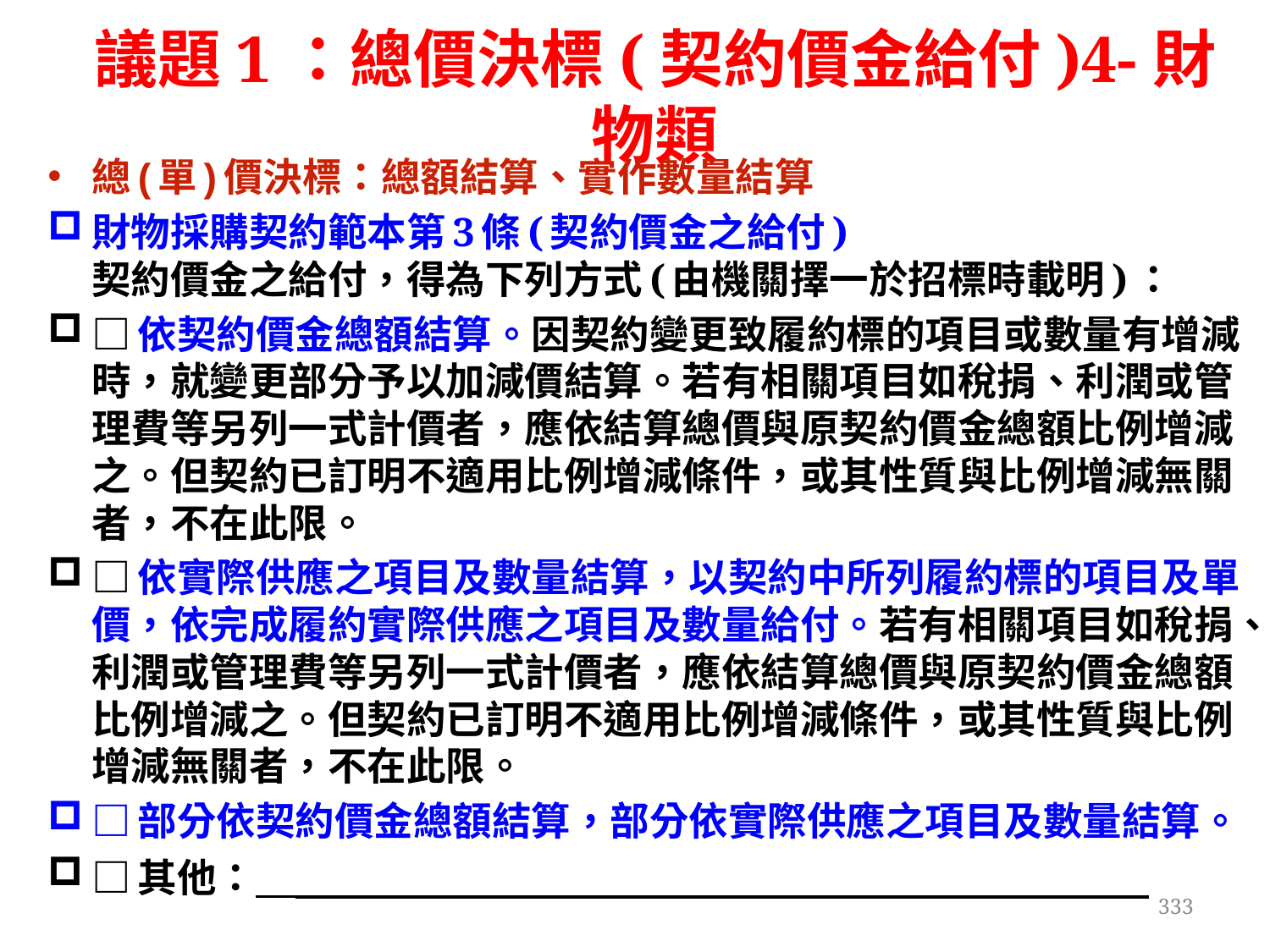

# 議題1：總價決標(契約價金給付)4-財物類
總(單)價決標：總額結算、實作數量結算
財物採購契約範本第3條(契約價金之給付)
契約價金之給付，得為下列方式(由機關擇一於招標時載明)：
□依契約價金總額結算。因契約變更致履約標的項目或數量有增減時，就變更部分予以加減價結算。若有相關項目如稅捐、利潤或管理費等另列一式計價者，應依結算總價與原契約價金總額比例增減之。但契約已訂明不適用比例增減條件，或其性質與比例增減無關者，不在此限。
□依實際供應之項目及數量結算，以契約中所列履約標的項目及單價，依完成履約實際供應之項目及數量給付。若有相關項目如稅捐、利潤或管理費等另列一式計價者，應依結算總價與原契約價金總額比例增減之。但契約已訂明不適用比例增減條件，或其性質與比例增減無關者，不在此限。
□部分依契約價金總額結算，部分依實際供應之項目及數量結算。
□其他：

333